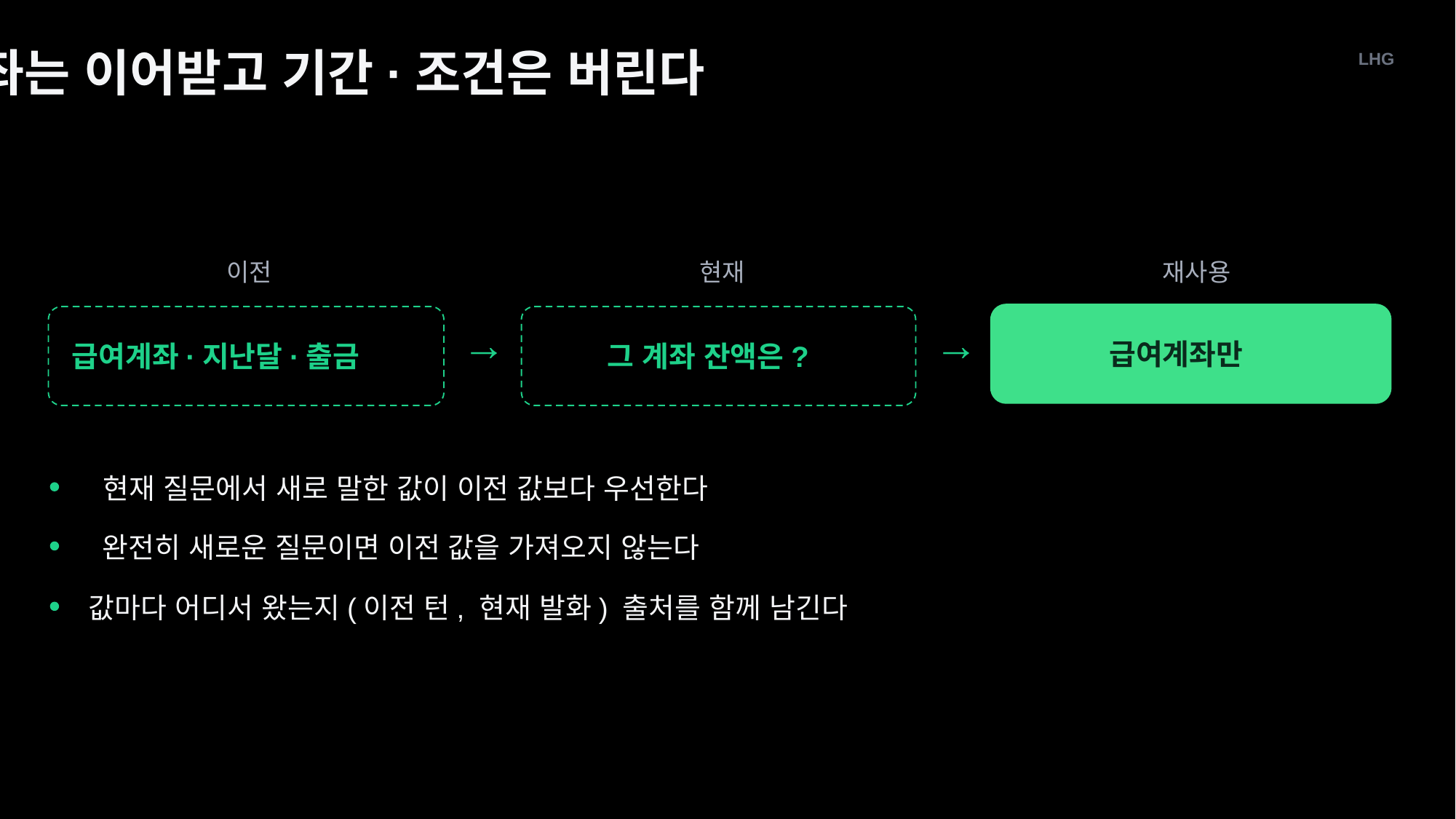

계좌는 이어받고 기간·조건은 버린다
LHG
이전
현재
재사용

→
→
급여계좌만
급여계좌·지난달·출금
그 계좌 잔액은?

현재 질문에서 새로 말한 값이 이전 값보다 우선한다

완전히 새로운 질문이면 이전 값을 가져오지 않는다

값마다 어디서 왔는지(이전 턴, 현재 발화) 출처를 함께 남긴다